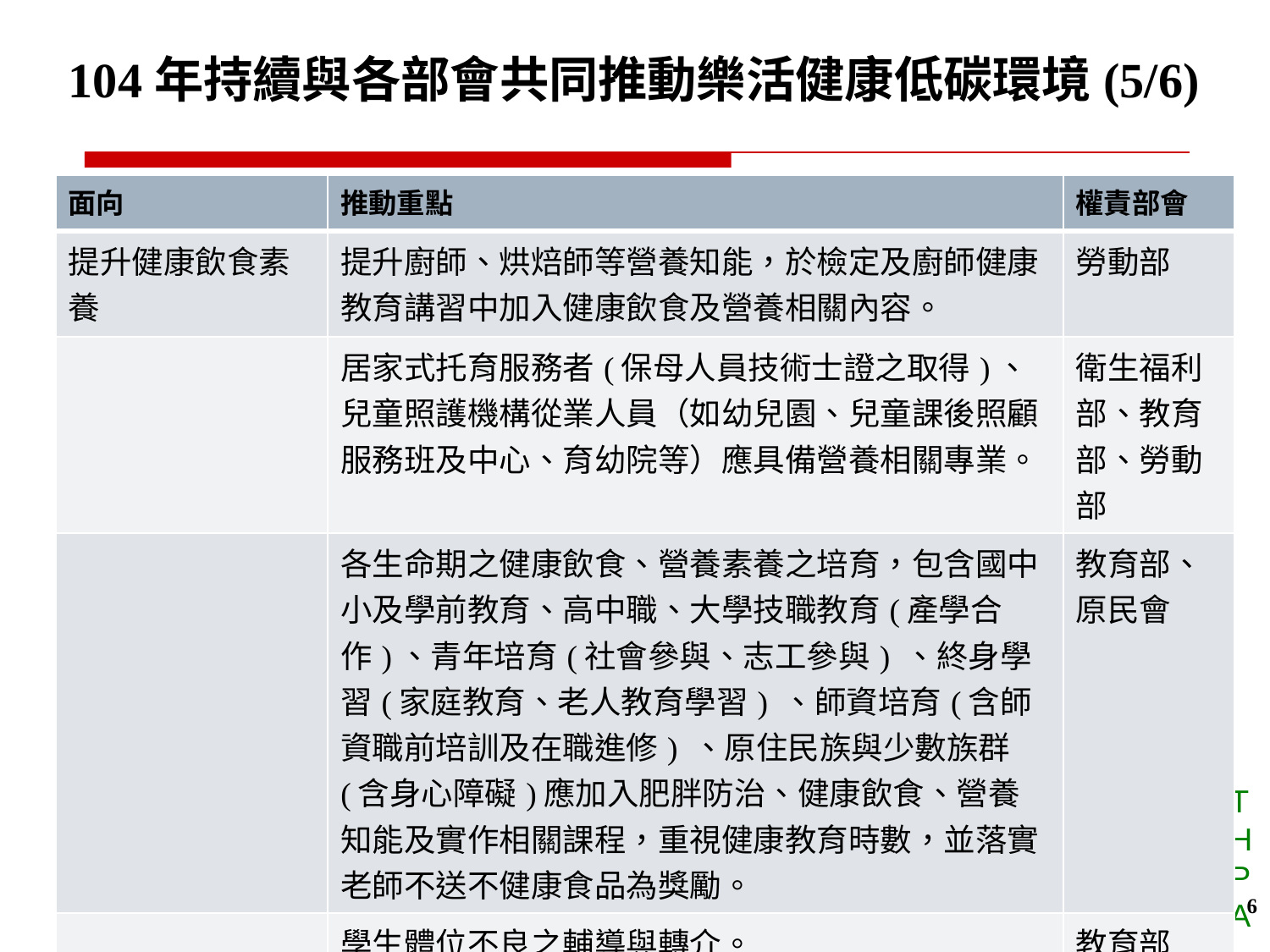

104年持續與各部會共同推動樂活健康低碳環境(5/6)
| 面向 | 推動重點 | 權責部會 |
| --- | --- | --- |
| 提升健康飲食素養 | 提升廚師、烘焙師等營養知能，於檢定及廚師健康教育講習中加入健康飲食及營養相關內容。 | 勞動部 |
|  | 居家式托育服務者(保母人員技術士證之取得)、兒童照護機構從業人員（如幼兒園、兒童課後照顧服務班及中心、育幼院等）應具備營養相關專業。 | 衛生福利部、教育部、勞動部 |
|  | 各生命期之健康飲食、營養素養之培育，包含國中小及學前教育、高中職、大學技職教育(產學合作)、青年培育(社會參與、志工參與) 、終身學習(家庭教育、老人教育學習) 、師資培育(含師資職前培訓及在職進修) 、原住民族與少數族群(含身心障礙)應加入肥胖防治、健康飲食、營養知能及實作相關課程，重視健康教育時數，並落實老師不送不健康食品為獎勵。 | 教育部、原民會 |
|  | 學生體位不良之輔導與轉介。 | 教育部 |
6